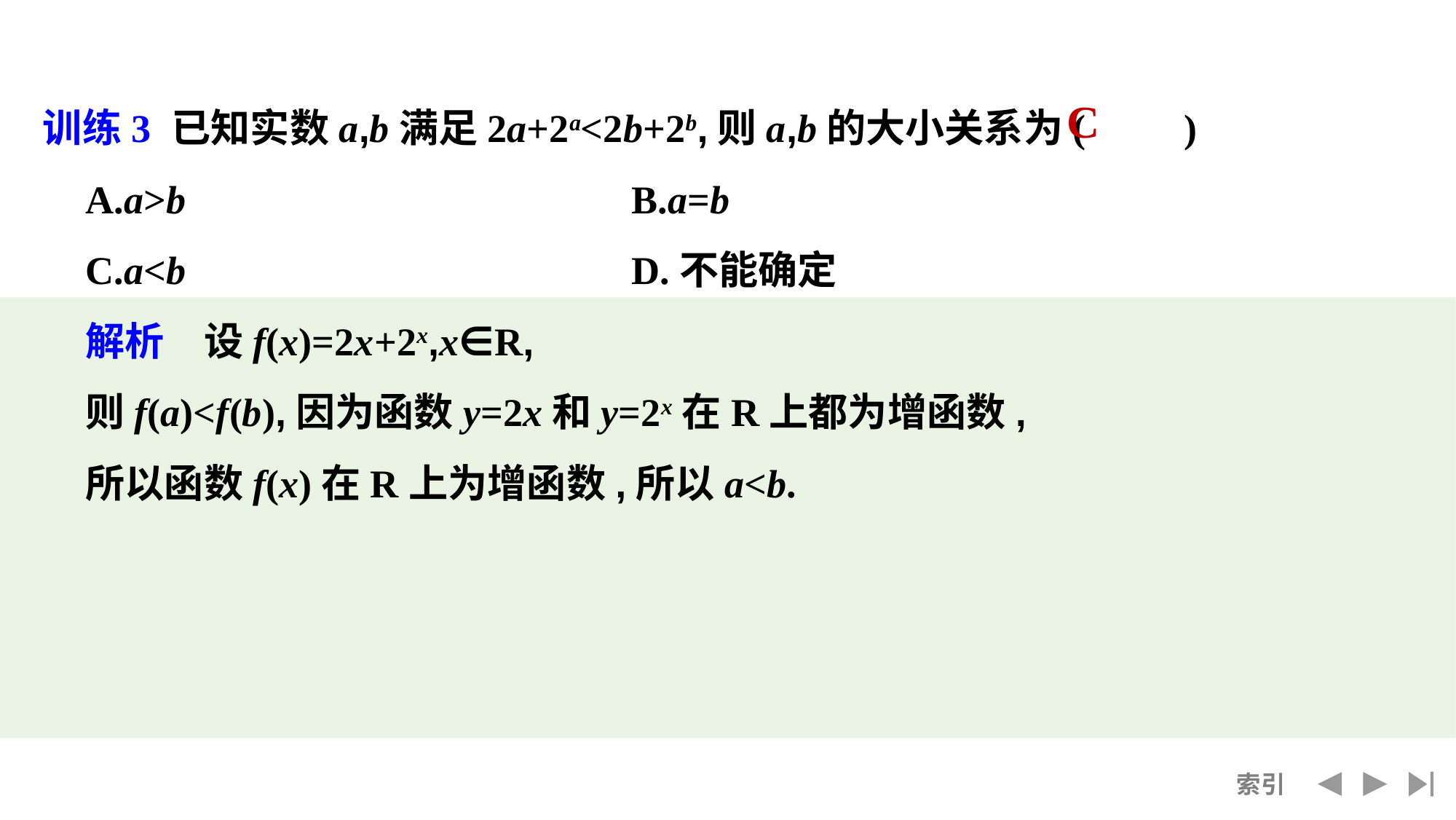

训练3 已知实数a,b满足2a+2a<2b+2b,则a,b的大小关系为(　　)
A.a>b			B.a=b
C.a<b			D.不能确定
解析　设f(x)=2x+2x,x∈R,
则f(a)<f(b),因为函数y=2x和y=2x在R上都为增函数,
所以函数f(x)在R上为增函数,所以a<b.
C